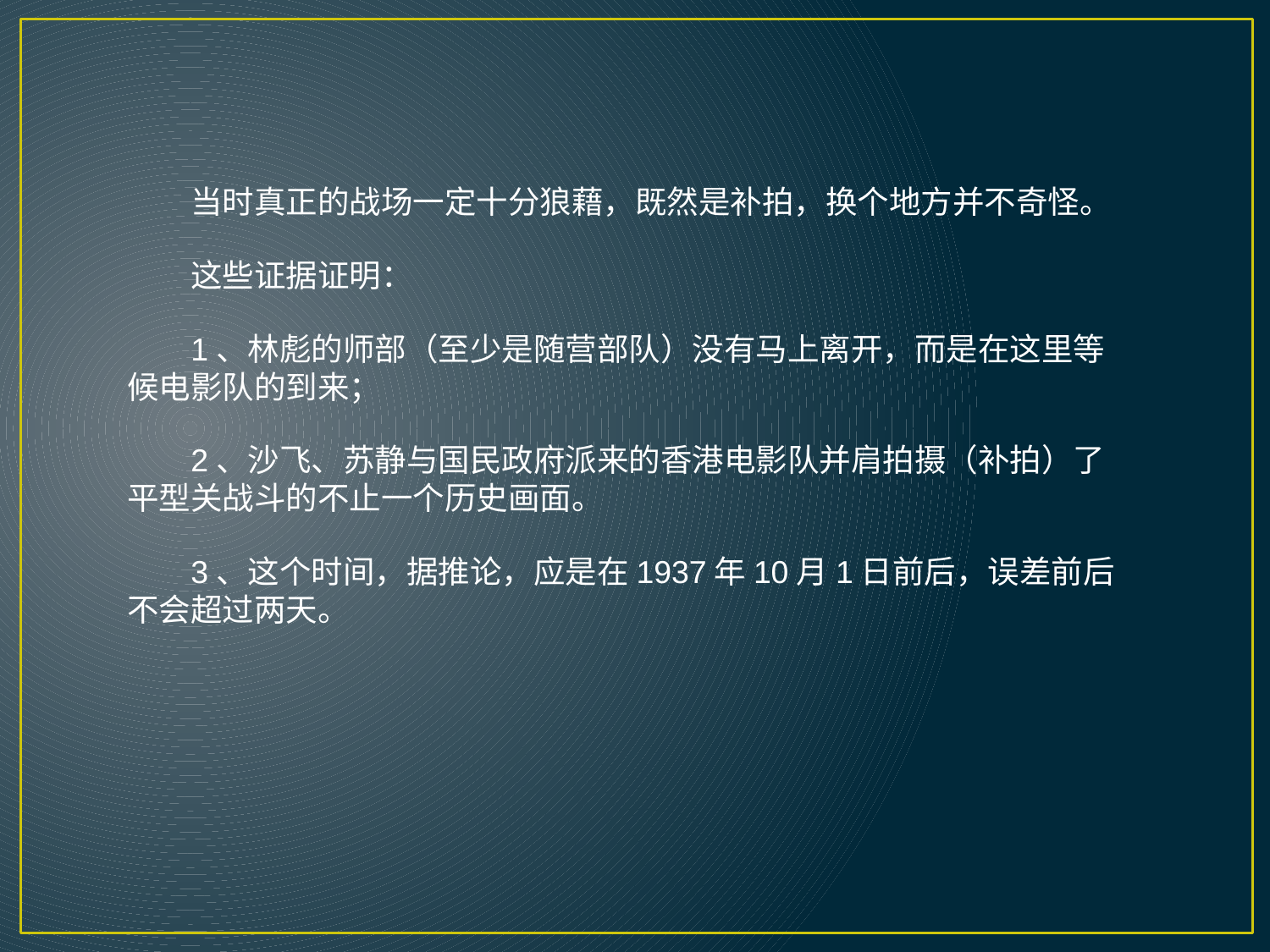

当时真正的战场一定十分狼藉，既然是补拍，换个地方并不奇怪。
这些证据证明：
1、林彪的师部（至少是随营部队）没有马上离开，而是在这里等候电影队的到来；
2、沙飞、苏静与国民政府派来的香港电影队并肩拍摄（补拍）了平型关战斗的不止一个历史画面。
3、这个时间，据推论，应是在1937年10月1日前后，误差前后不会超过两天。